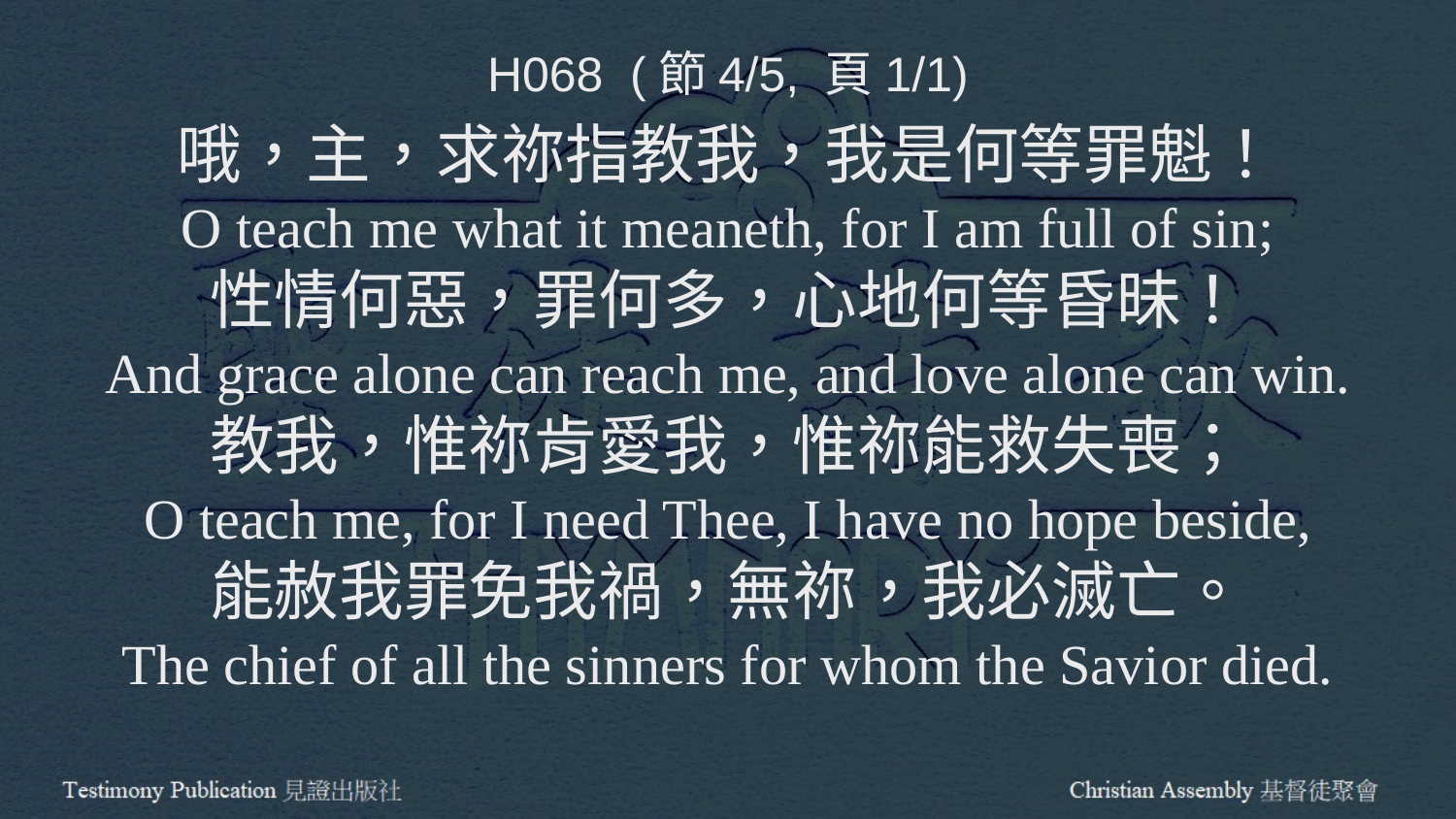

H068  (節4/5, 頁1/1)
哦，主，求祢指教我，我是何等罪魁！
O teach me what it meaneth, for I am full of sin;
性情何惡，罪何多，心地何等昏昧！
And grace alone can reach me, and love alone can win.
教我，惟祢肯愛我，惟祢能救失喪；
O teach me, for I need Thee, I have no hope beside,
能赦我罪免我禍，無祢，我必滅亡。
The chief of all the sinners for whom the Savior died.